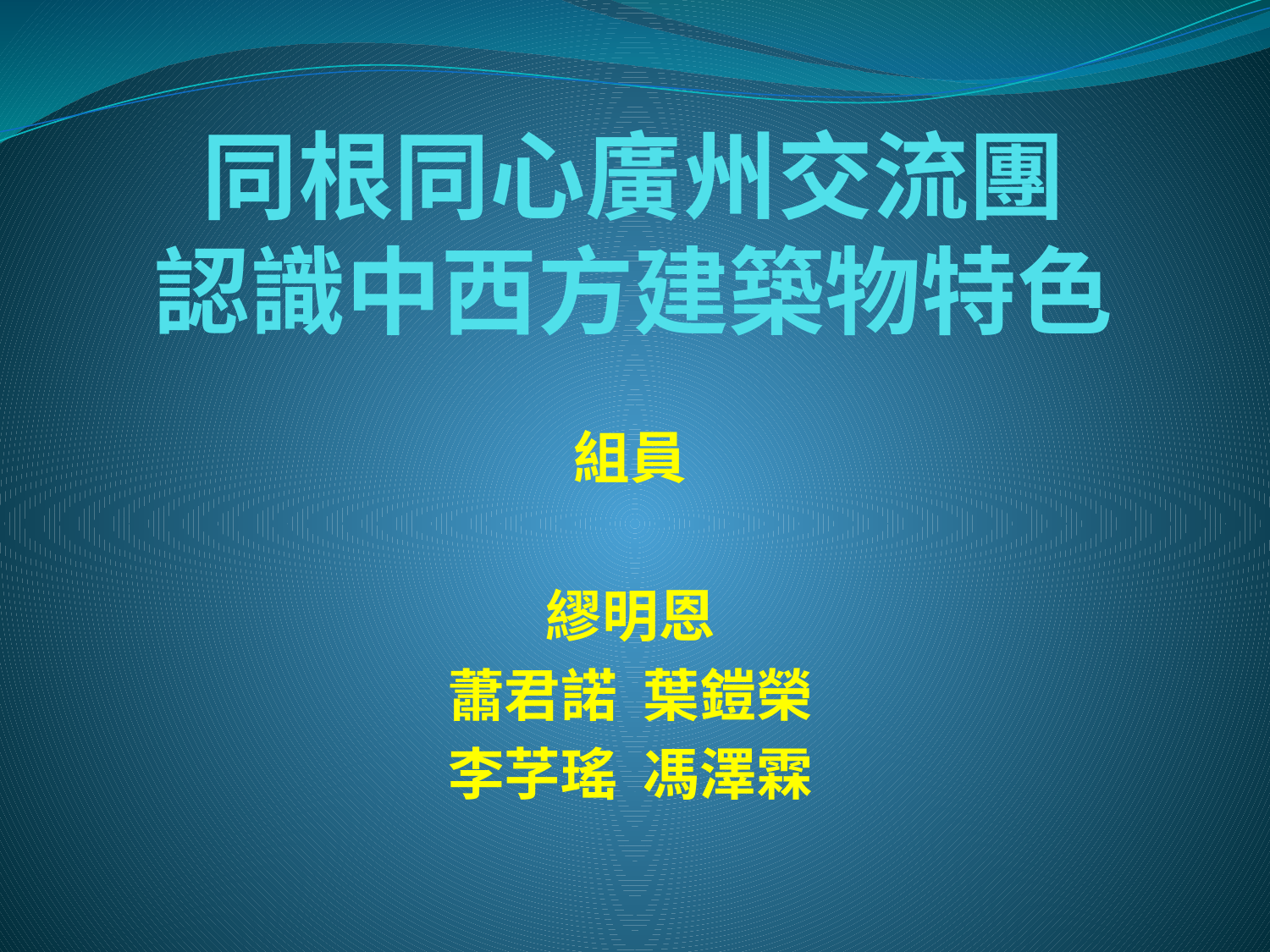

# 同根同心廣州交流團 認識中西方建築物特色
組員

繆明恩
蕭君諾  葉鎧榮
李芓瑤  馮澤霖